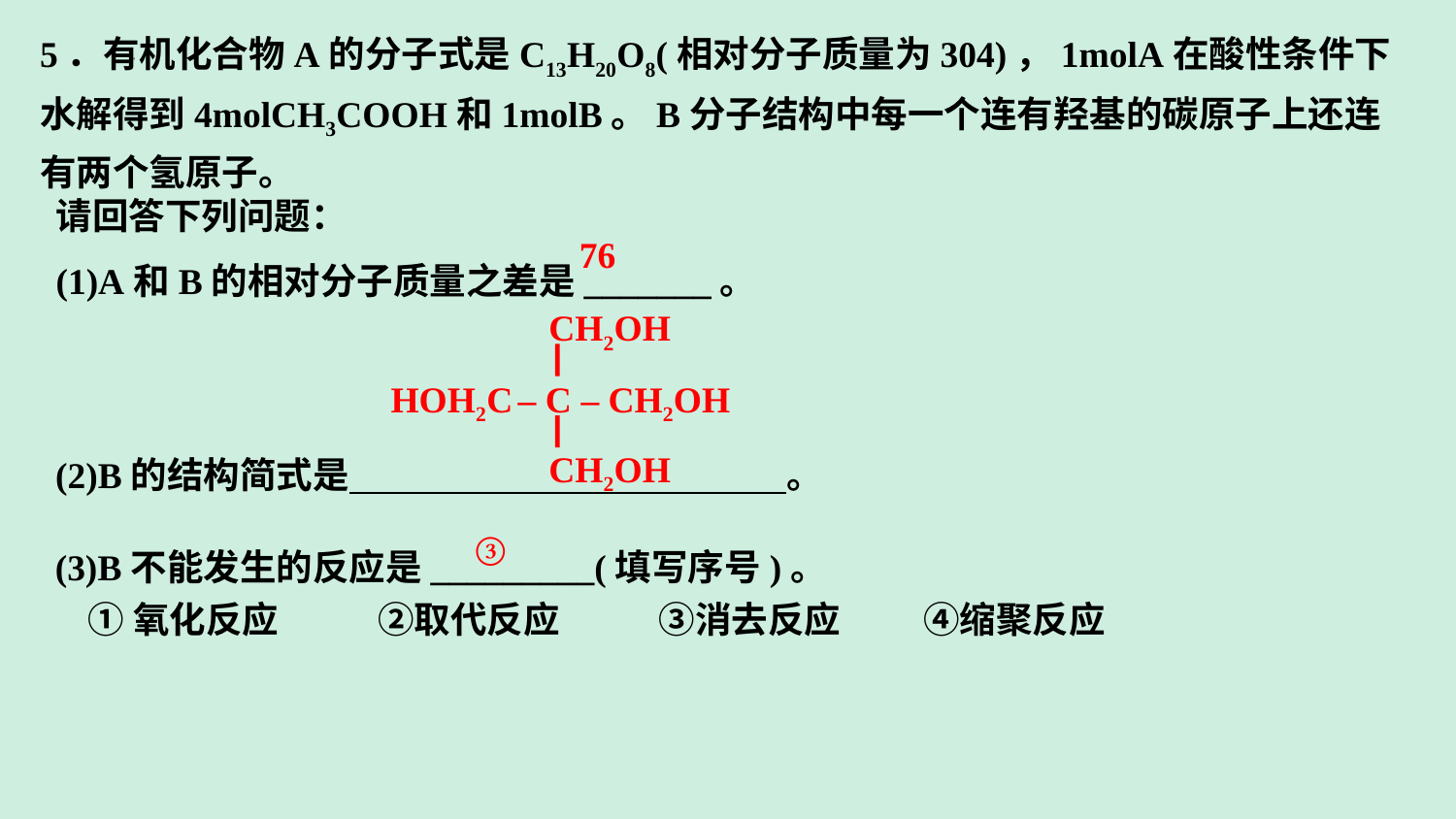

5．有机化合物A的分子式是C13H20O8(相对分子质量为304)，1molA在酸性条件下水解得到4molCH3COOH和1molB。B分子结构中每一个连有羟基的碳原子上还连有两个氢原子。
请回答下列问题：
(1)A和B的相对分子质量之差是_______。
76
CH2OH

HOH2C – C – CH2OH

CH2OH
(2)B的结构简式是                                                     。
(3)B不能发生的反应是_________(填写序号)。
    ①氧化反应            ②取代反应            ③消去反应          ④缩聚反应
③